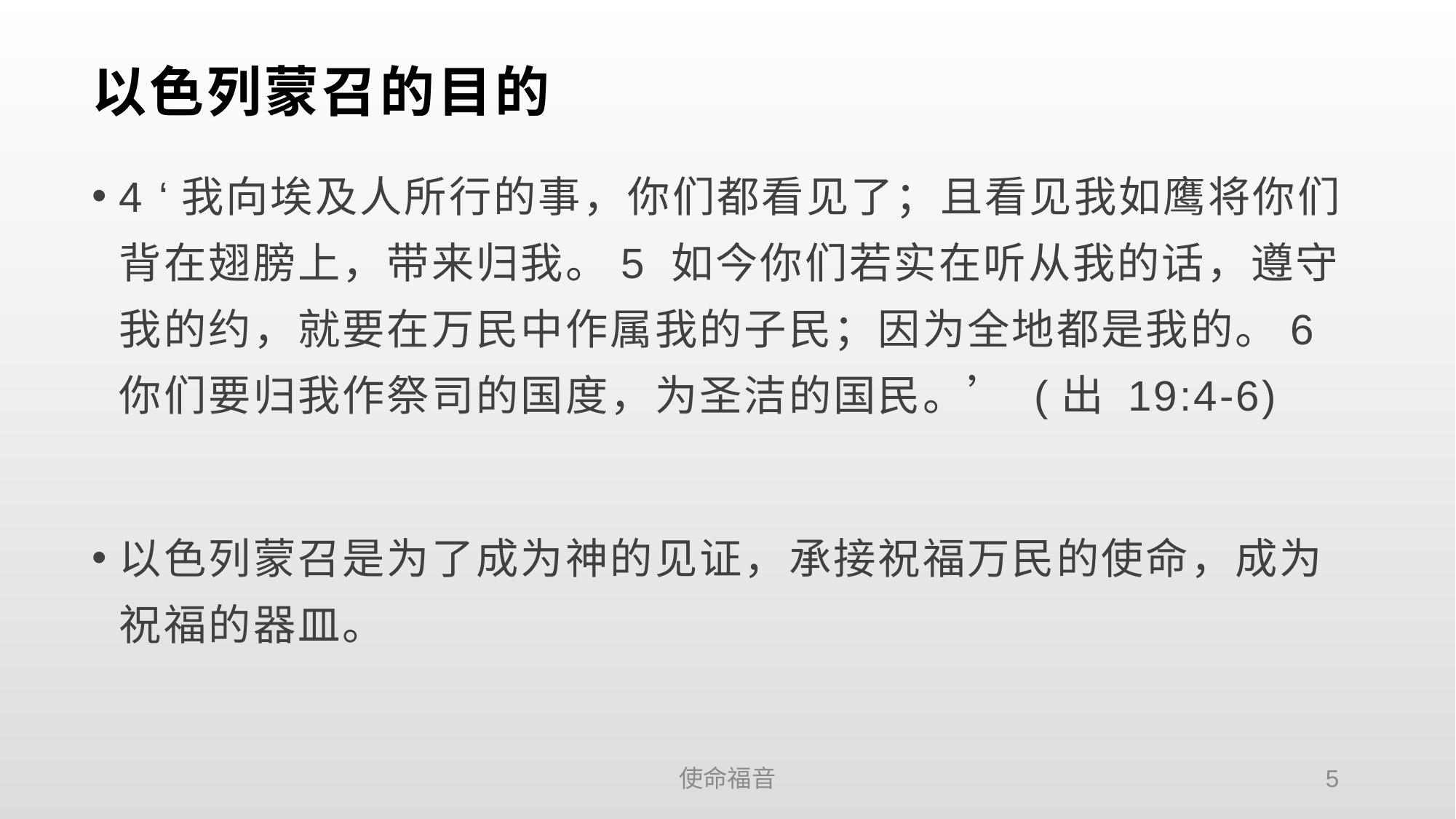

# 以色列蒙召的目的
4 ‘我向埃及人所行的事，你们都看见了；且看见我如鹰将你们背在翅膀上，带来归我。5 如今你们若实在听从我的话，遵守我的约，就要在万民中作属我的子民；因为全地都是我的。6 你们要归我作祭司的国度，为圣洁的国民。’ (出 19:4-6)

以色列蒙召是为了成为神的见证，承接祝福万民的使命，成为祝福的器皿。
使命福音
5